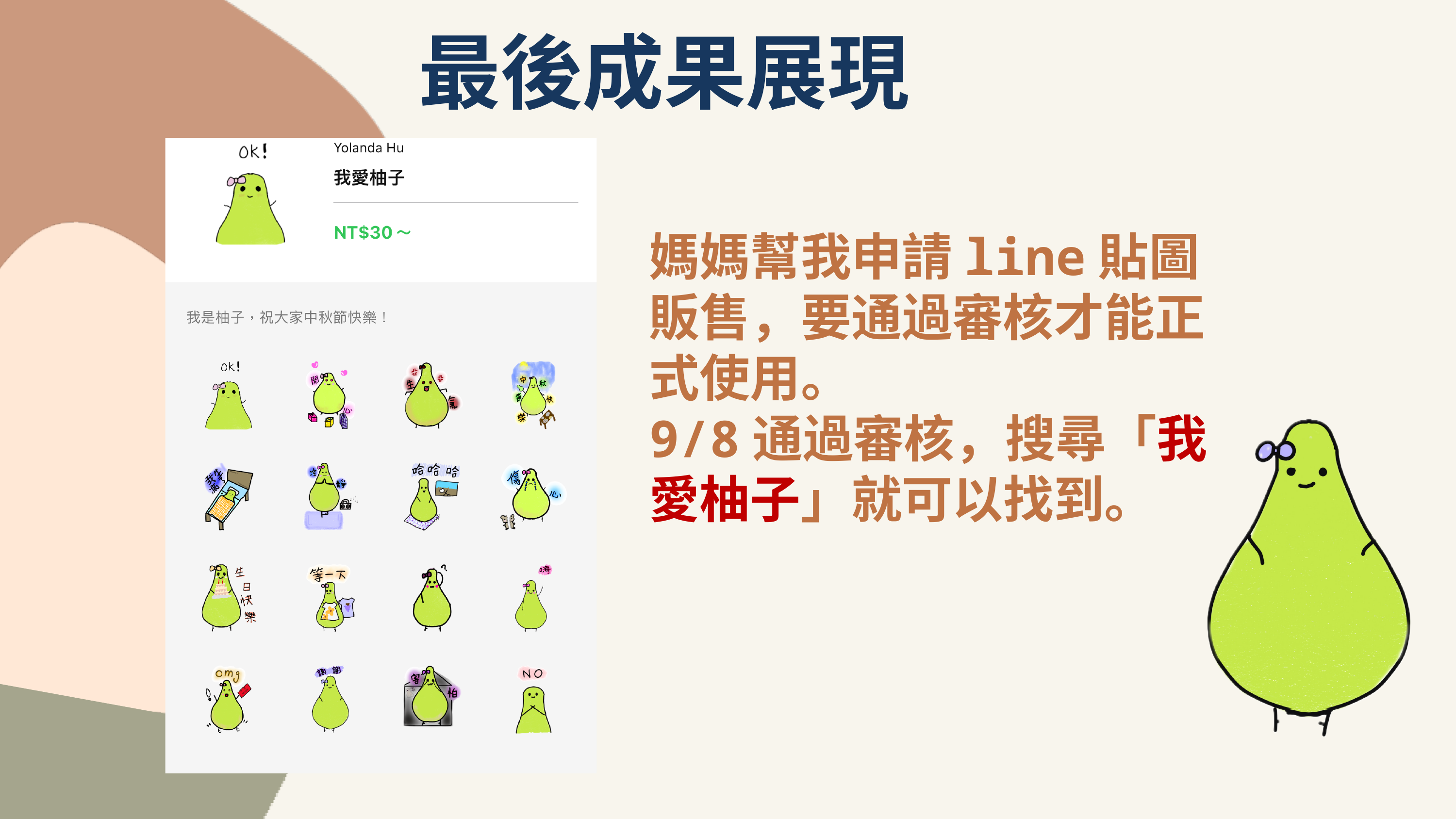

最後成果展現

媽媽幫我申請line貼圖販售，要通過審核才能正式使用。
9/8通過審核，搜尋「我愛柚子」就可以找到。